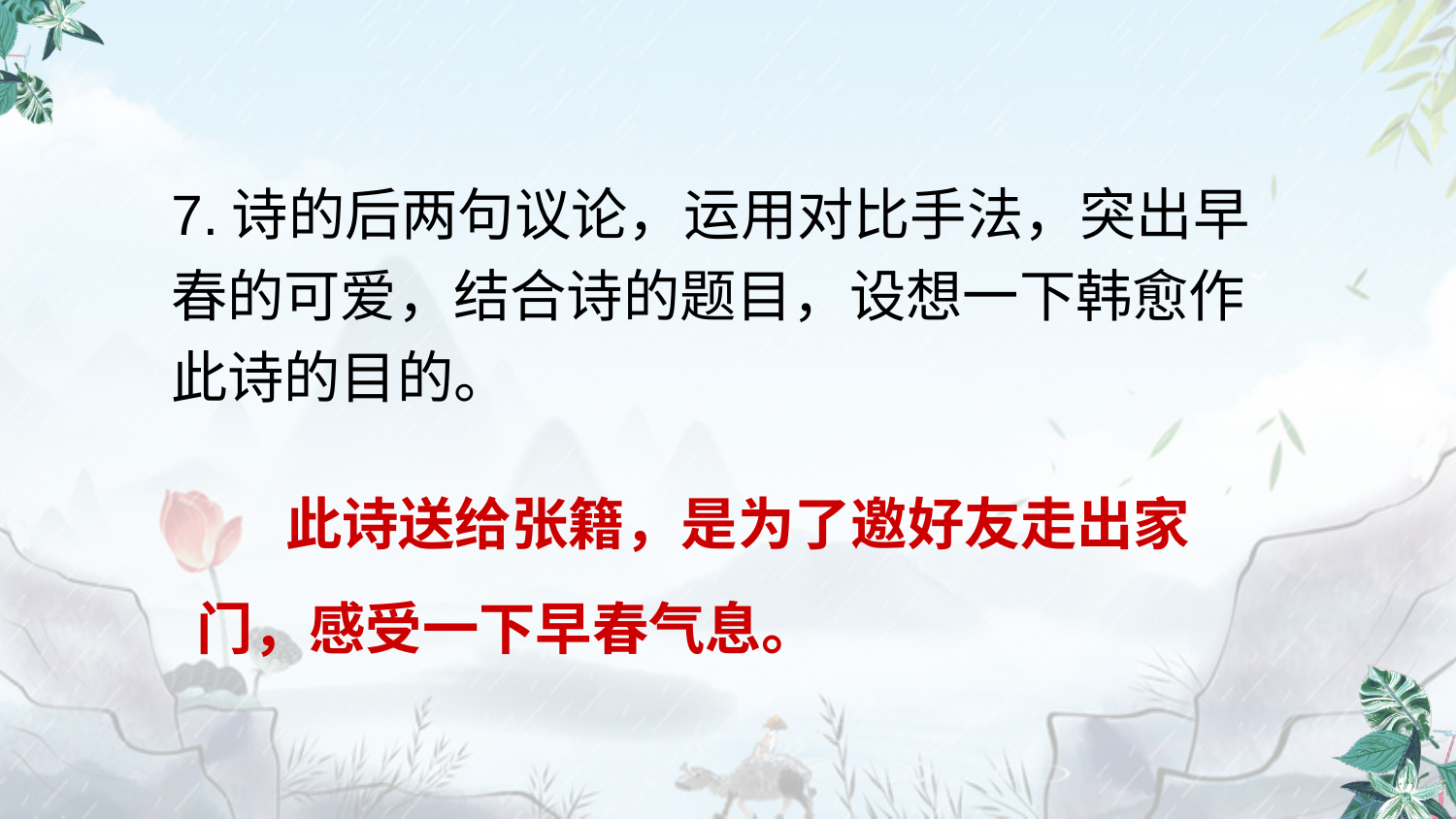

7.诗的后两句议论，运用对比手法，突出早春的可爱，结合诗的题目，设想一下韩愈作此诗的目的。
     此诗送给张籍，是为了邀好友走出家门，感受一下早春气息。